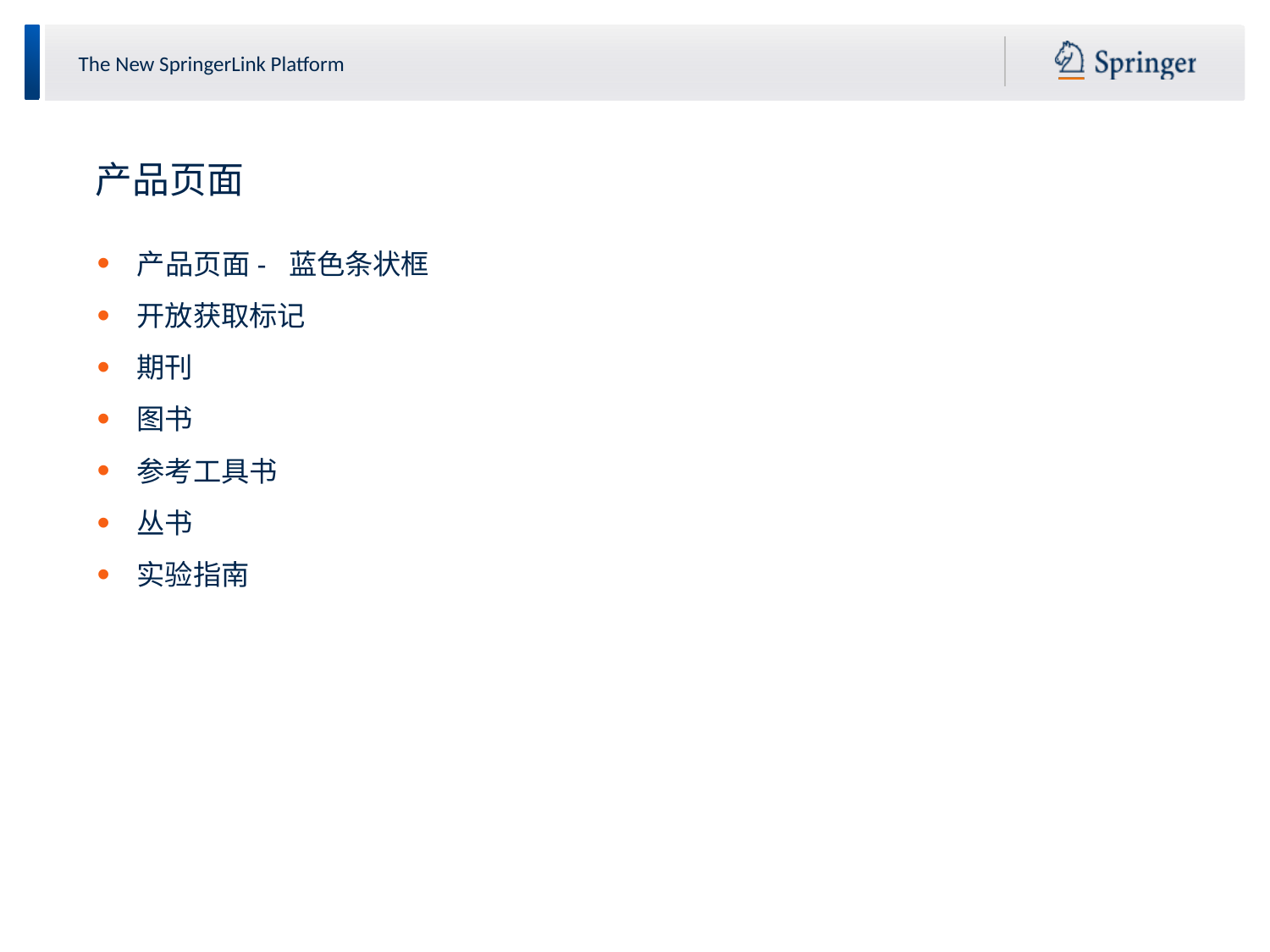

产品页面
产品页面-  蓝色条状框
开放获取标记
期刊
图书
参考工具书
丛书
实验指南